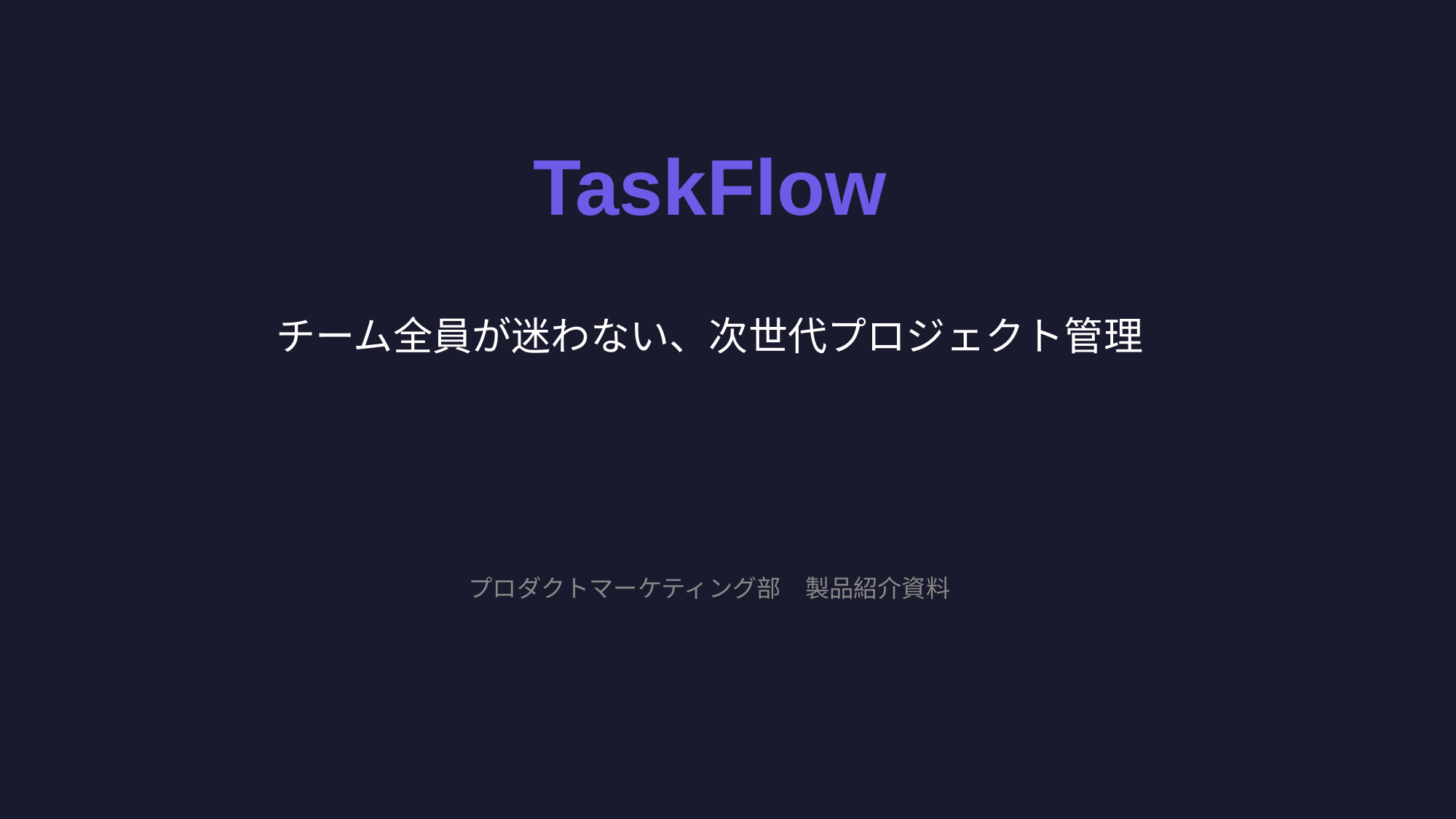

TaskFlow
チーム全員が迷わない、次世代プロジェクト管理
プロダクトマーケティング部　製品紹介資料